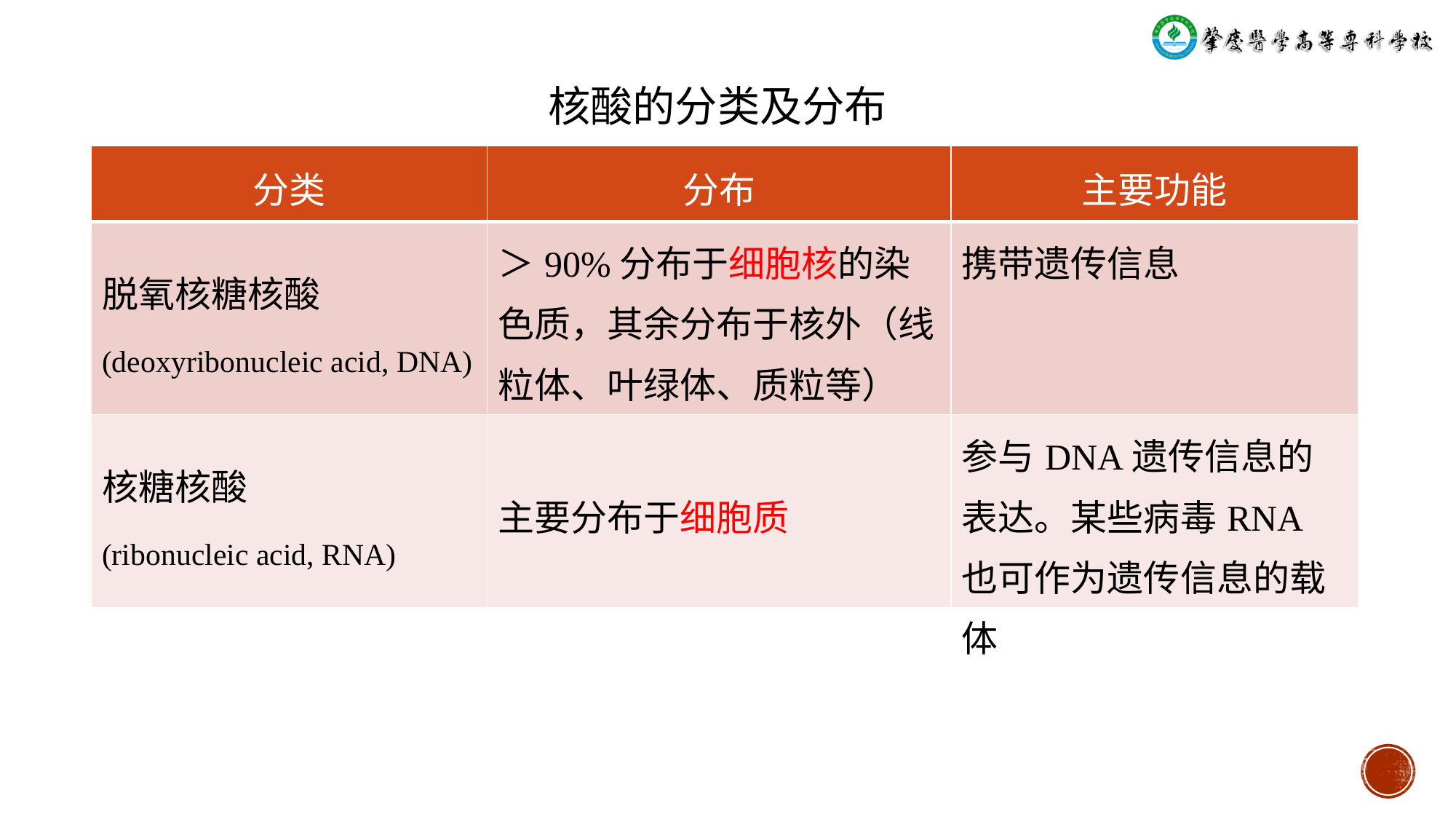

核酸的分类及分布
| 分类 | 分布 | 主要功能 |
| --- | --- | --- |
| 脱氧核糖核酸 (deoxyribonucleic acid, DNA) | ＞90%分布于细胞核的染色质，其余分布于核外（线粒体、叶绿体、质粒等） | 携带遗传信息 |
| 核糖核酸 (ribonucleic acid, RNA) | 主要分布于细胞质 | 参与DNA遗传信息的表达。某些病毒RNA也可作为遗传信息的载体 |